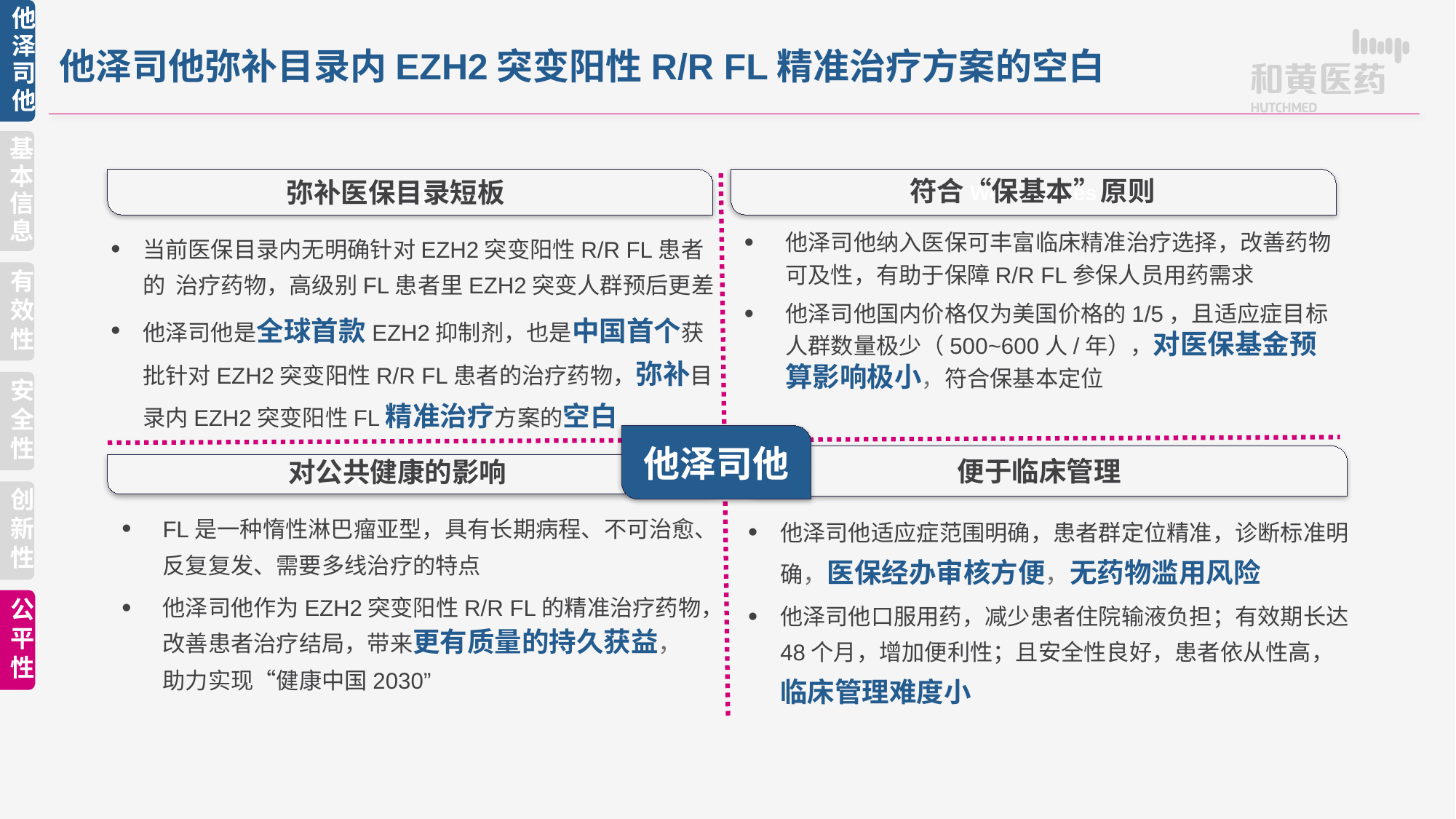

他泽司他

他泽司他弥补目录内EZH2突变阳性R/R FL精准治疗方案的空白
基本信息

符合“保基本”原则
Strengths
Weaknesses

他泽司他

Opportunities
弥补医保目录短板
他泽司他纳入医保可丰富临床精准治疗选择，改善药物可及性，有助于保障R/R FL参保人员用药需求
他泽司他国内价格仅为美国价格的1/5，且适应症目标人群数量极少（500~600人/年），对医保基金预算影响极小，符合保基本定位
当前医保目录内无明确针对EZH2突变阳性R/R FL患者的  治疗药物，高级别FL患者里EZH2突变人群预后更差
他泽司他是全球首款EZH2抑制剂，也是中国首个获批针对EZH2突变阳性R/R FL患者的治疗药物，弥补目录内EZH2突变阳性FL精准治疗方案的空白
有效性

安全性

便于临床管理
对公共健康的影响
创新性

FL是一种惰性淋巴瘤亚型，具有长期病程、不可治愈、反复复发、需要多线治疗的特点
他泽司他作为EZH2突变阳性R/R FL的精准治疗药物，改善患者治疗结局，带来更有质量的持久获益，助力实现“健康中国2030”

他泽司他适应症范围明确，患者群定位精准，诊断标准明确，医保经办审核方便，无药物滥用风险
他泽司他口服用药，减少患者住院输液负担；有效期长达48个月，增加便利性；且安全性良好，患者依从性高，临床管理难度小
公平性